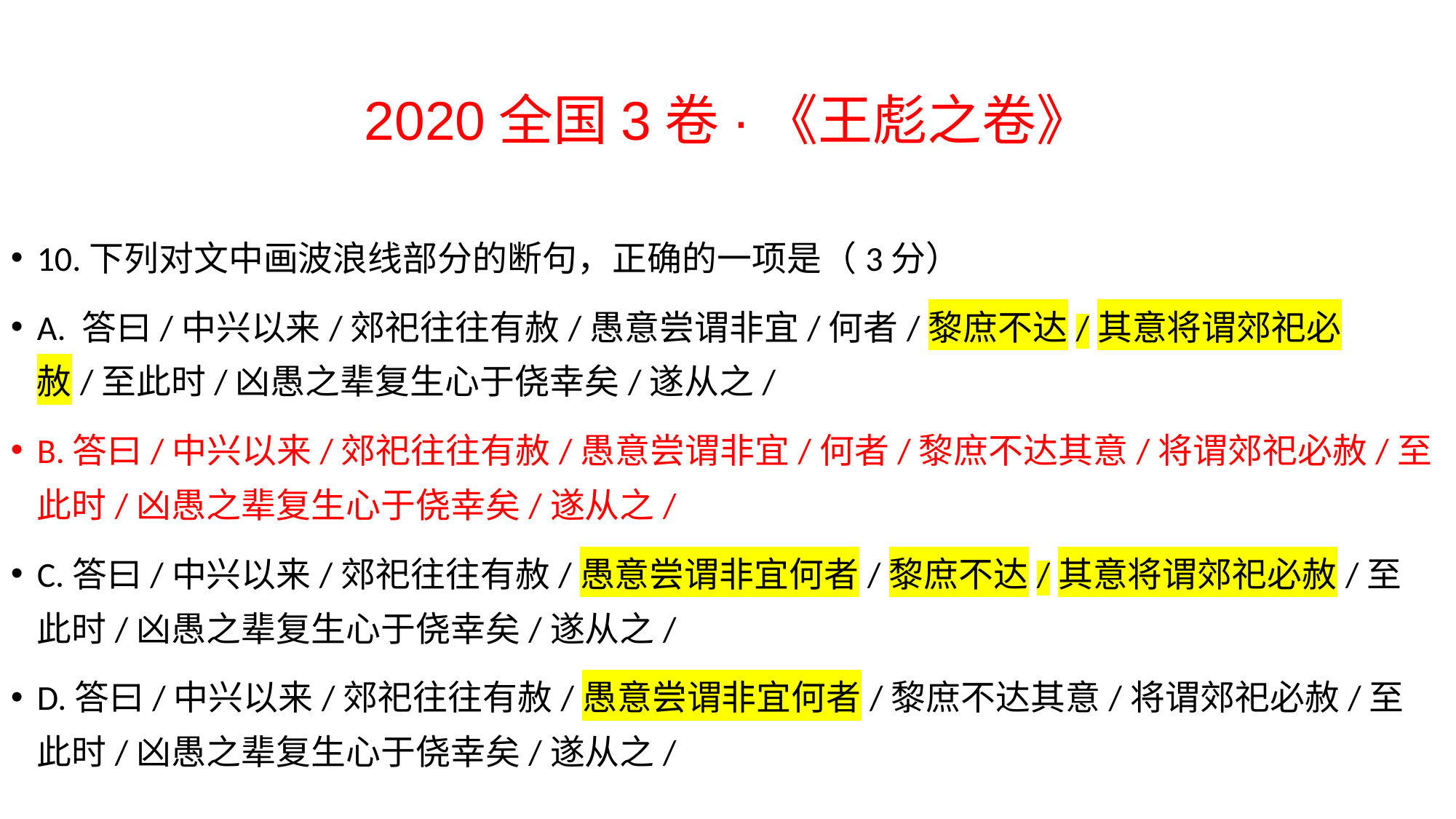

# 2020全国3卷·《王彪之卷》
10.下列对文中画波浪线部分的断句，正确的一项是（3分）
A. 答曰/中兴以来/郊祀往往有赦/愚意尝谓非宜/何者/黎庶不达/其意将谓郊祀必赦/至此时/凶愚之辈复生心于侥幸矣/遂从之/
B.答曰/中兴以来/郊祀往往有赦/愚意尝谓非宜/何者/黎庶不达其意/将谓郊祀必赦/至此时/凶愚之辈复生心于侥幸矣/遂从之/
C.答曰/中兴以来/郊祀往往有赦/愚意尝谓非宜何者/黎庶不达/其意将谓郊祀必赦/至此时/凶愚之辈复生心于侥幸矣/遂从之/
D.答曰/中兴以来/郊祀往往有赦/愚意尝谓非宜何者/黎庶不达其意/将谓郊祀必赦/至此时/凶愚之辈复生心于侥幸矣/遂从之/